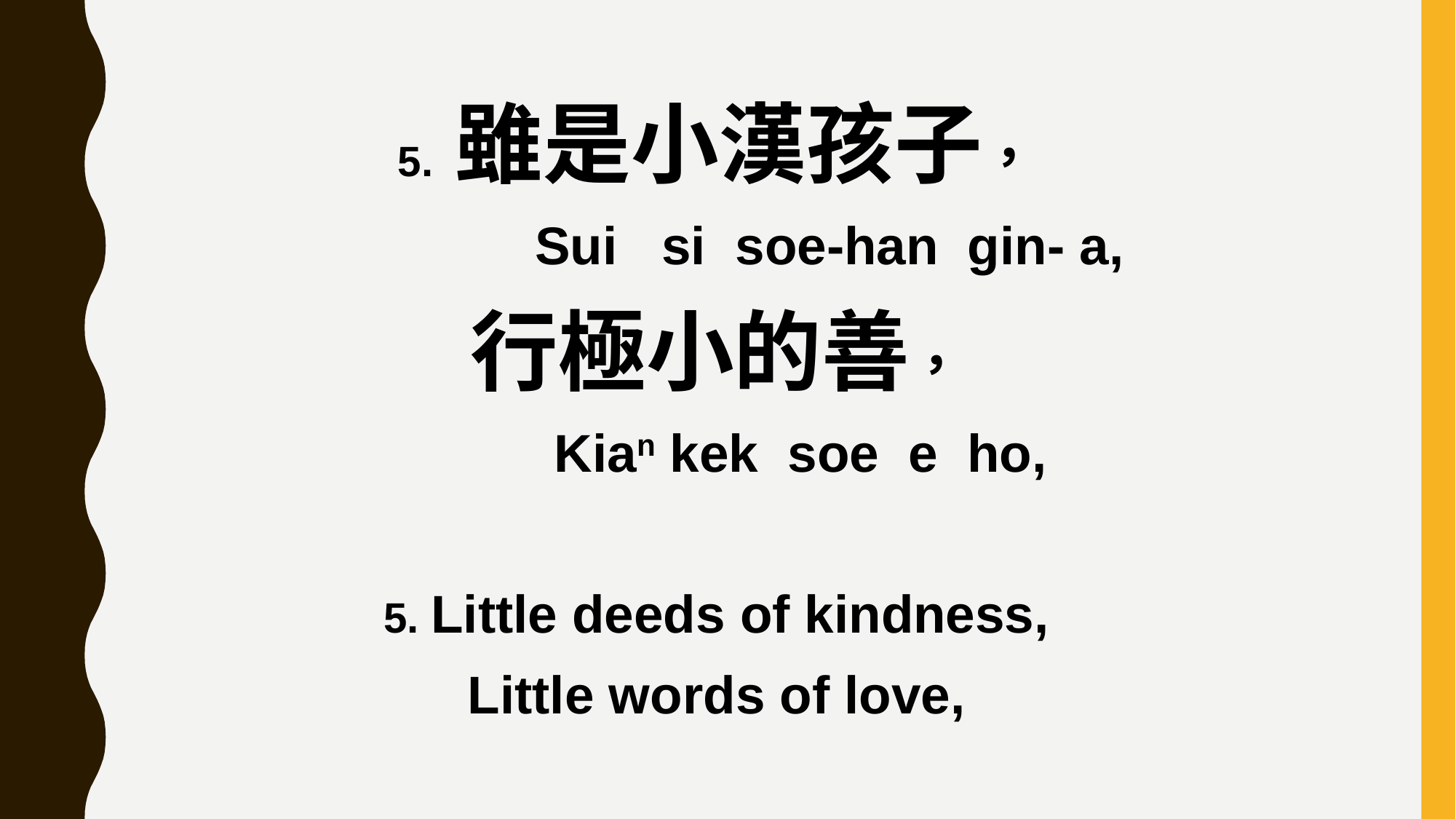

5. 雖是小漢孩子，
                             Sui   si  soe-han  gin- a,
行極小的善，
                          Kian kek  soe  e  ho,

5. Little deeds of kindness,
Little words of love,